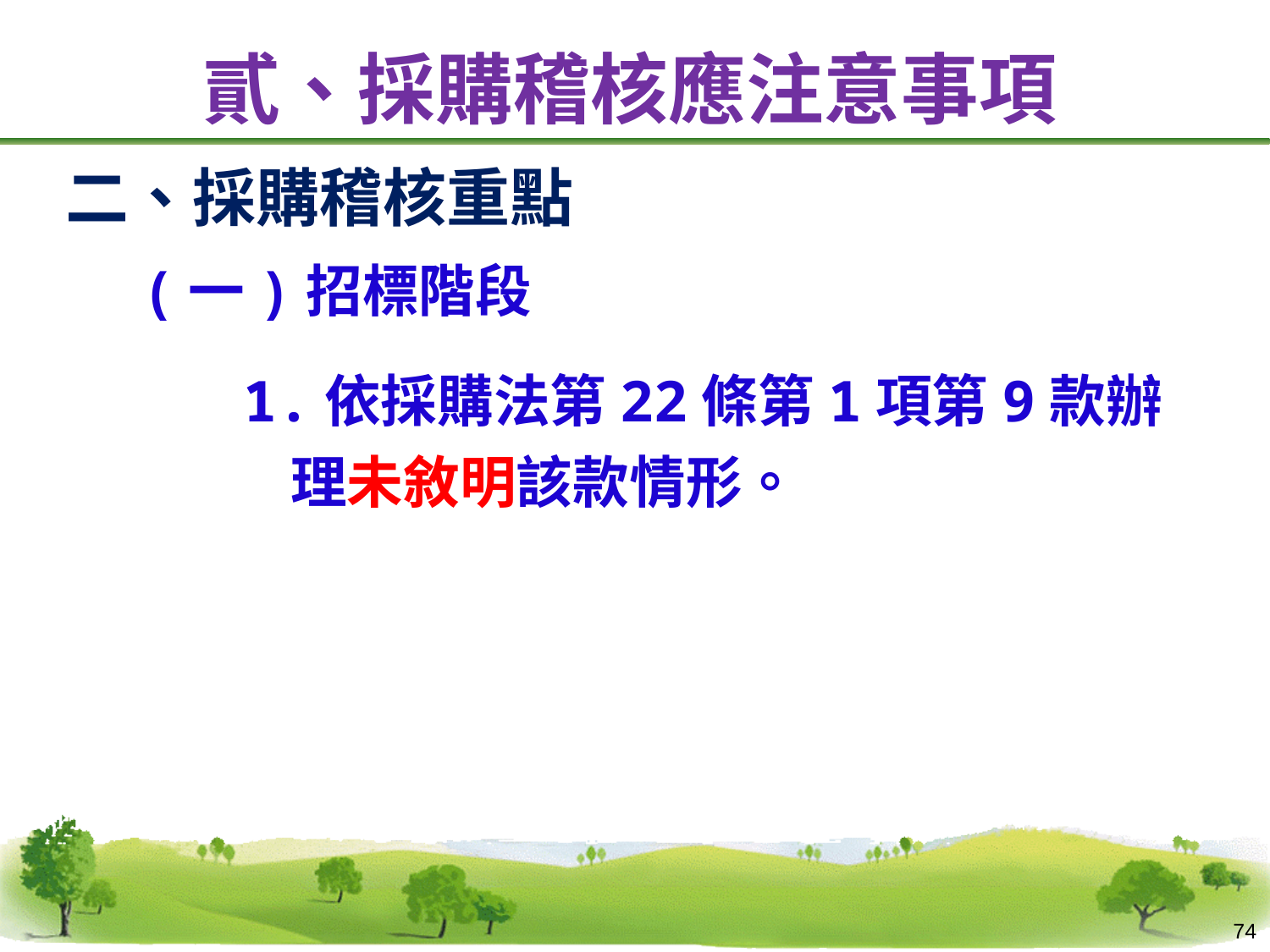

# 貳、採購稽核應注意事項
二、採購稽核重點
(一)招標階段
   1.依採購法第22條第1項第9款辦理未敘明該款情形。

74